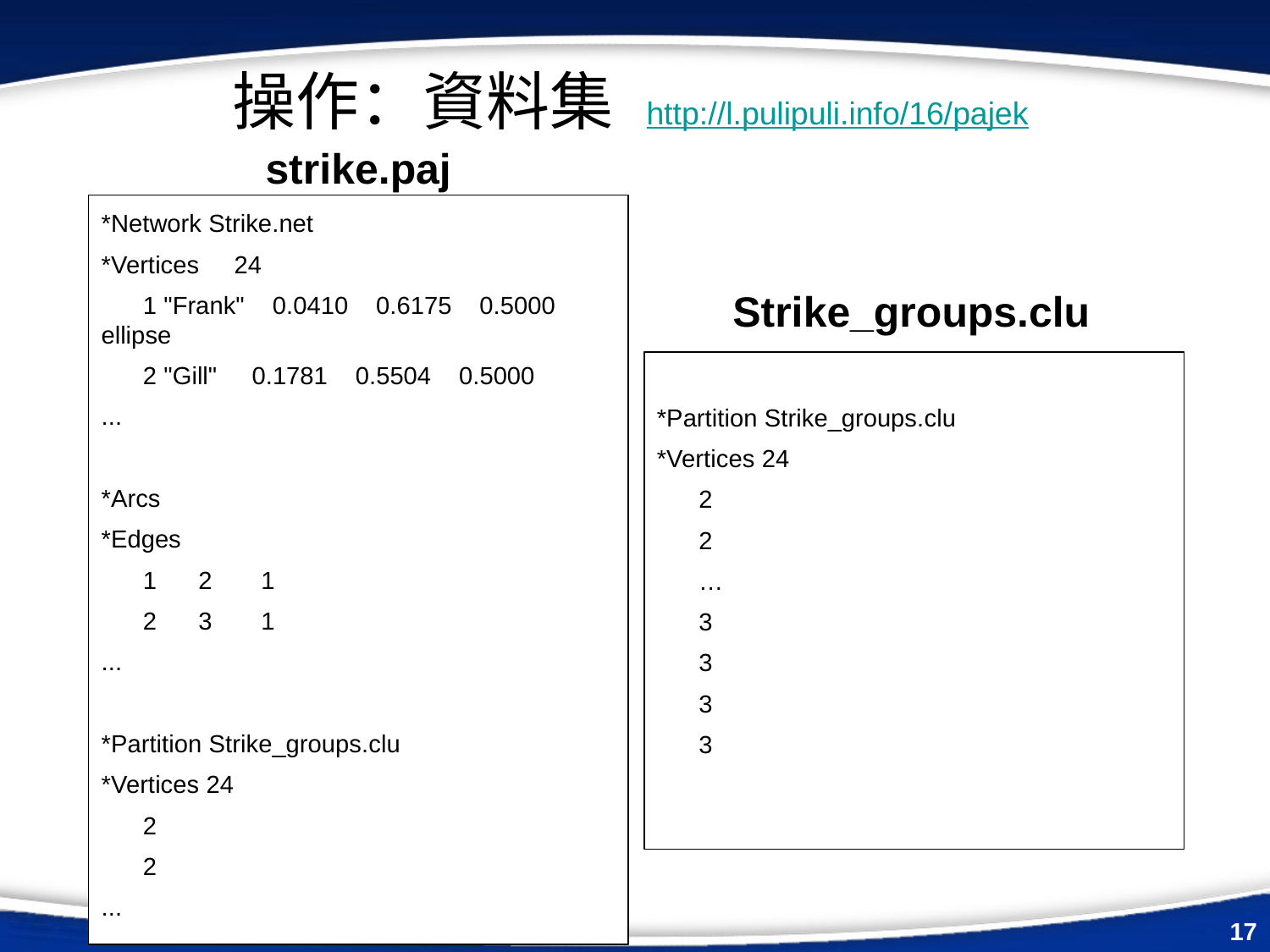

# 操作：資料集 http://l.pulipuli.info/16/pajek
strike.paj
*Network Strike.net
*Vertices     24
      1 "Frank"    0.0410    0.6175    0.5000  ellipse
      2 "Gill"     0.1781    0.5504    0.5000
...

*Arcs
*Edges
      1      2       1
      2      3       1
...

*Partition Strike_groups.clu
*Vertices 24
      2
      2
...

Strike_groups.clu

*Partition Strike_groups.clu
*Vertices 24
      2
      2
      …
      3
      3
      3
      3

17